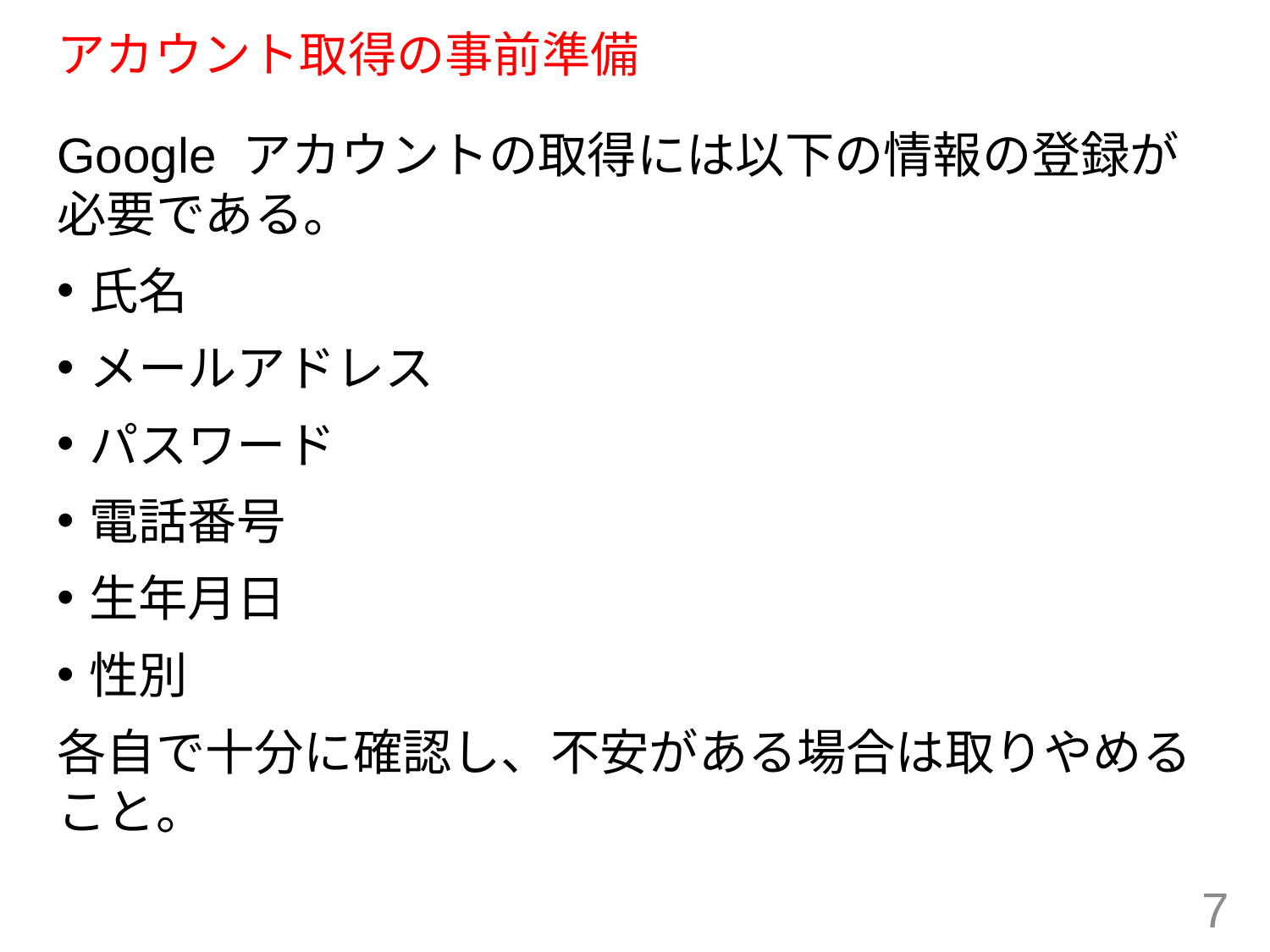

# アカウント取得の事前準備
Google アカウントの取得には以下の情報の登録が必要である。
氏名
メールアドレス
パスワード
電話番号
生年月日
性別
各自で十分に確認し、不安がある場合は取りやめること。

7